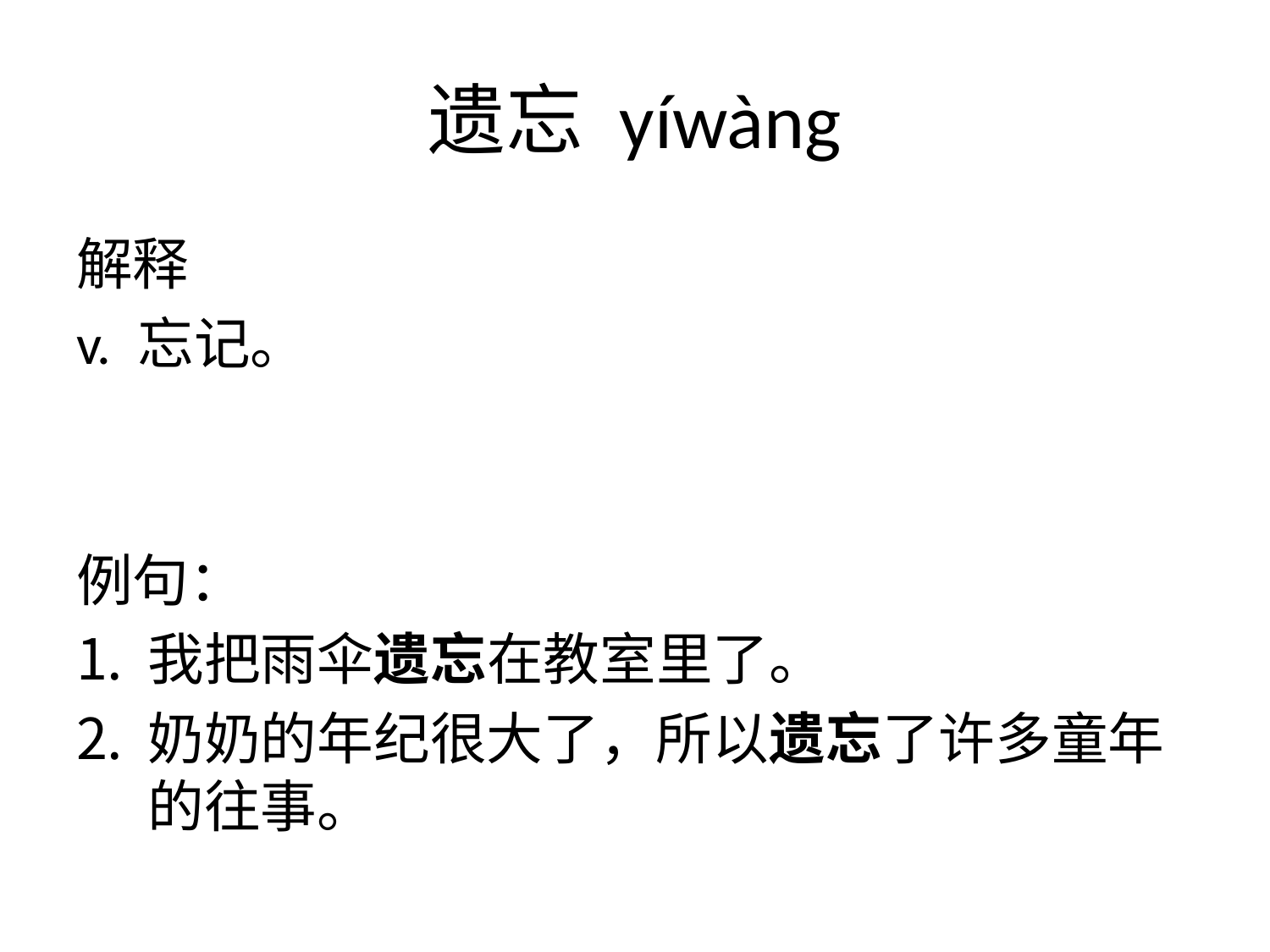

# 遗忘 yíwàng
解释
v. 忘记。

例句：
我把雨伞遗忘在教室里了。
奶奶的年纪很大了，所以遗忘了许多童年的往事。